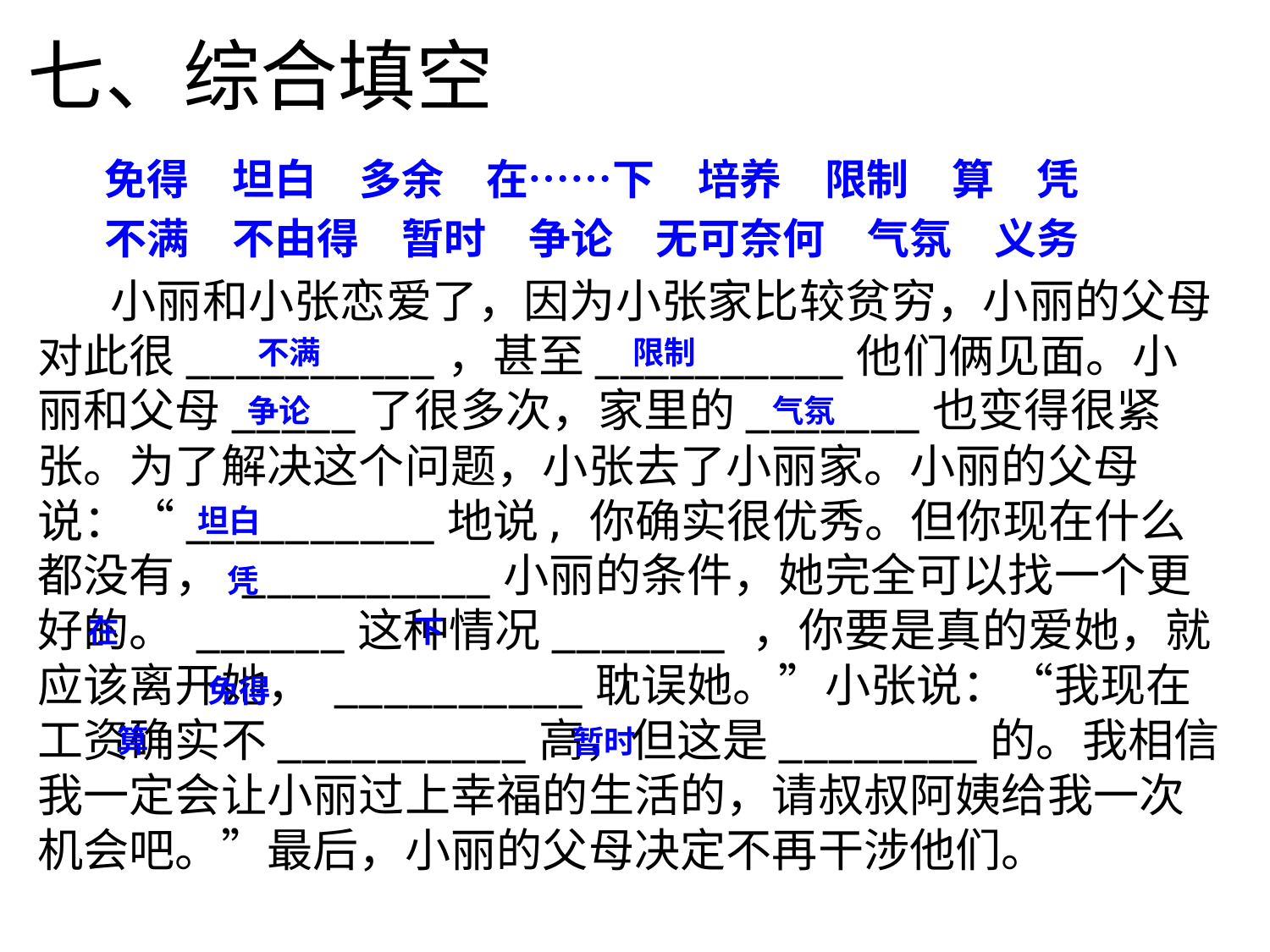

# 七、综合填空
      免得　坦白　多余　在……下　培养　限制　算　凭
      不满　不由得　暂时　争论　无可奈何　气氛　义务
      小丽和小张恋爱了，因为小张家比较贫穷，小丽的父母对此很__________，甚至__________他们俩见面。小丽和父母_____了很多次，家里的_______也变得很紧张。为了解决这个问题，小张去了小丽家。小丽的父母说：“__________地说, 你确实很优秀。但你现在什么都没有， __________小丽的条件，她完全可以找一个更好的。 ______这种情况_______ ，你要是真的爱她，就应该离开她， __________耽误她。”小张说：“我现在工资确实不__________高，但这是________的。我相信我一定会让小丽过上幸福的生活的，请叔叔阿姨给我一次机会吧。”最后，小丽的父母决定不再干涉他们。
不满
限制
争论
气氛
坦白
凭
在
下
免得
算
暂时